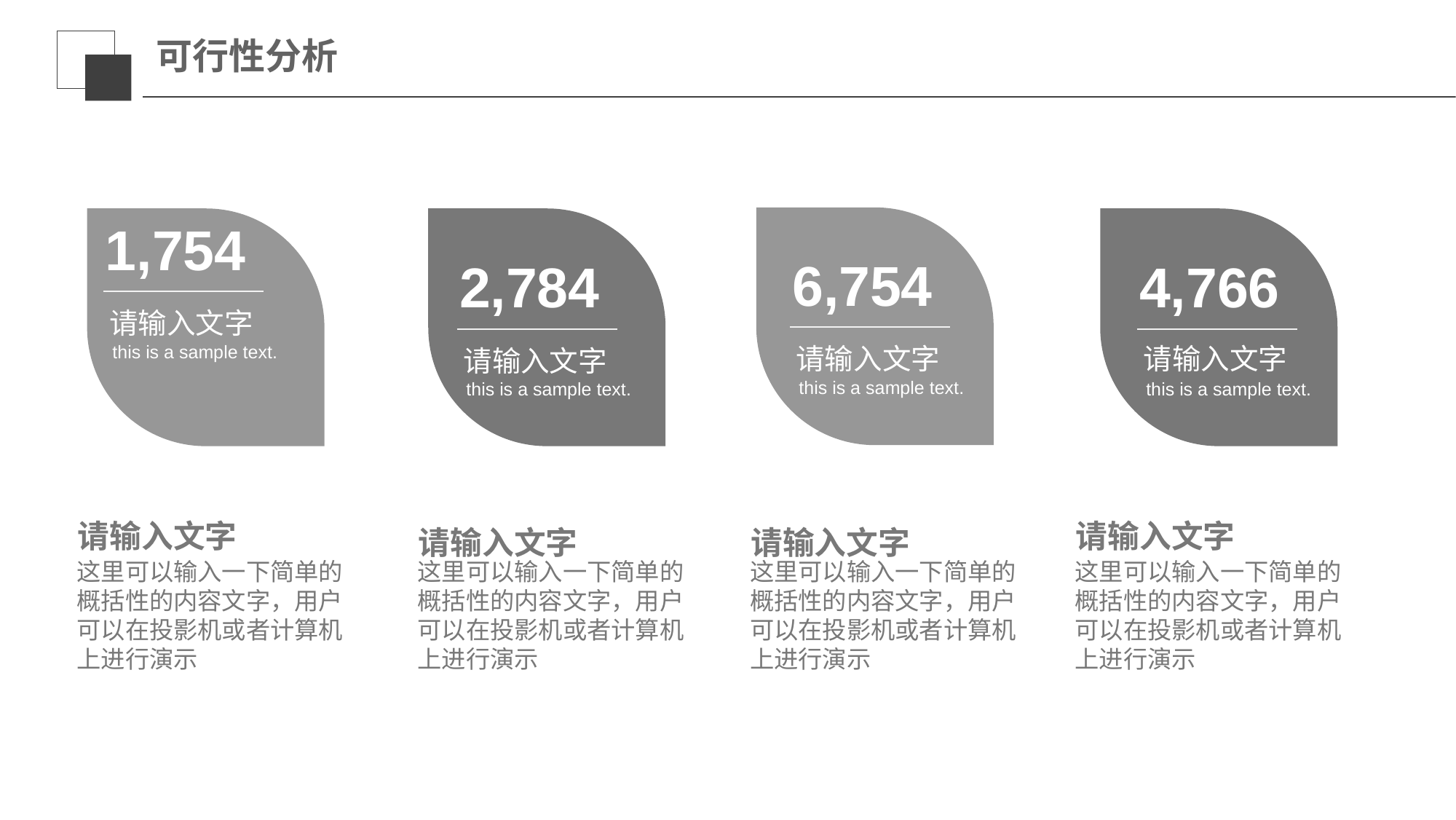

# 可行性分析

1,754

请输入文字
this is a sample text.
6,754

请输入文字
this is a sample text.
2,784

请输入文字
this is a sample text.
4,766

请输入文字
this is a sample text.
请输入文字
这里可以输入一下简单的概括性的内容文字，用户可以在投影机或者计算机上进行演示
请输入文字
这里可以输入一下简单的概括性的内容文字，用户可以在投影机或者计算机上进行演示
请输入文字
这里可以输入一下简单的概括性的内容文字，用户可以在投影机或者计算机上进行演示
请输入文字
这里可以输入一下简单的概括性的内容文字，用户可以在投影机或者计算机上进行演示